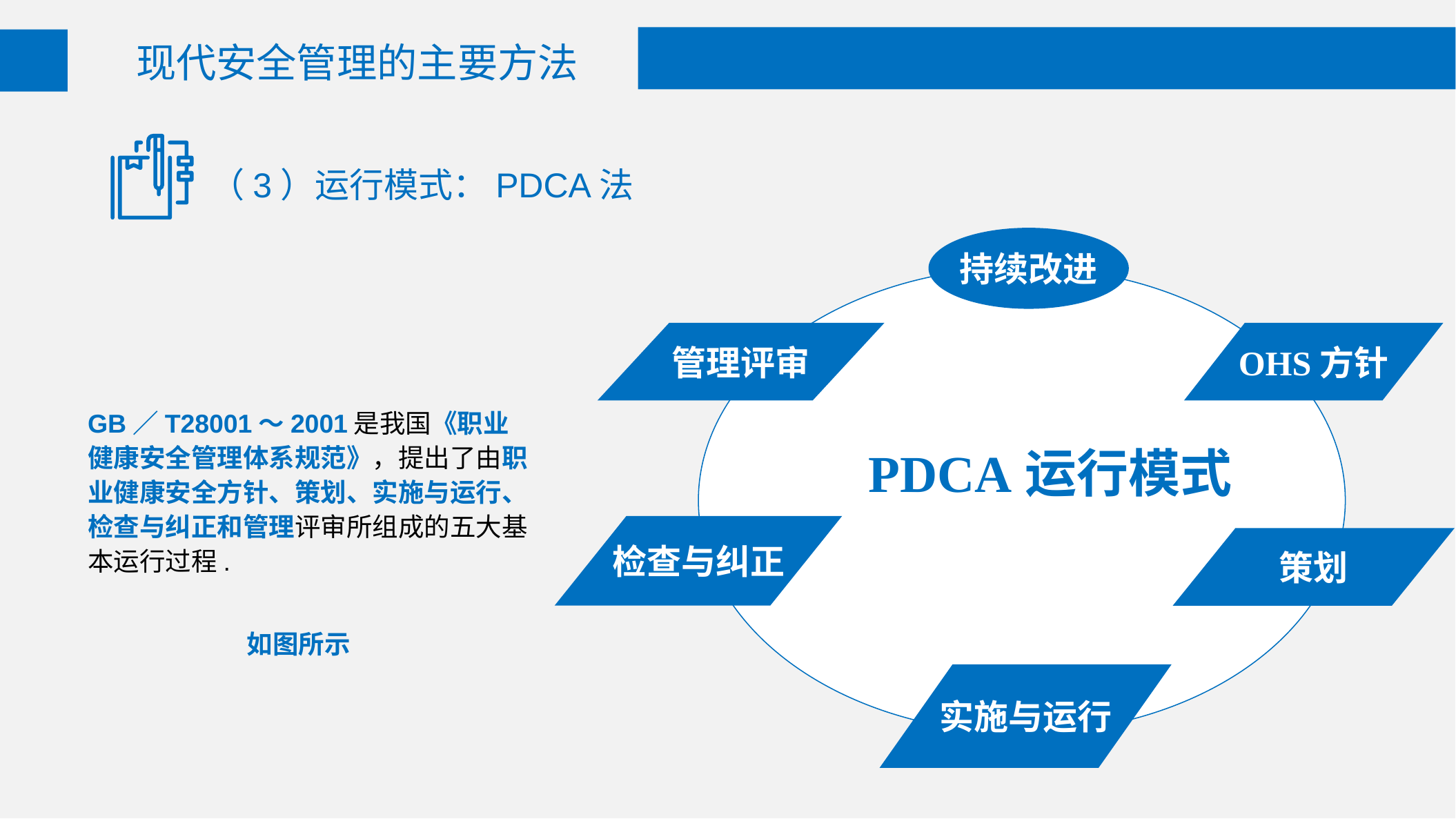

现代安全管理的主要方法

（3）运行模式：PDCA法
持续改进

管理评审
OHS方针
GB／T28001～2001是我国《职业健康安全管理体系规范》，提出了由职业健康安全方针、策划、实施与运行、检查与纠正和管理评审所组成的五大基本运行过程.
       PDCA运行模式
检查与纠正
策划
如图所示
实施与运行